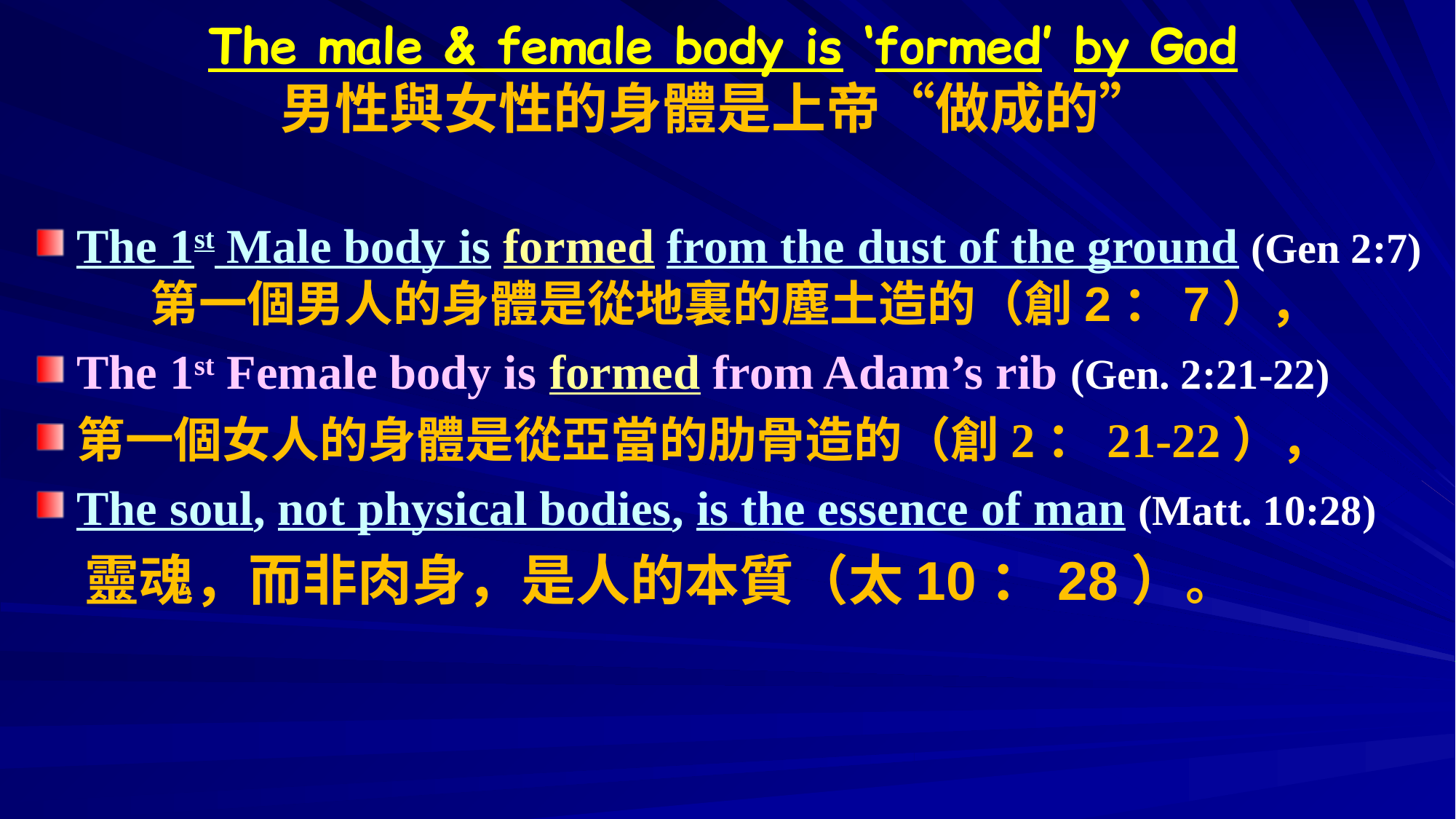

# The male & female body is ‘formed’ by God 男性與女性的身體是上帝“做成的”
The 1st Male body is formed from the dust of the ground (Gen 2:7)        第一個男人的身體是從地裏的塵土造的（創2：7），
The 1st Female body is formed from Adam’s rib (Gen. 2:21-22)
第一個女人的身體是從亞當的肋骨造的（創2：21-22），
The soul, not physical bodies, is the essence of man (Matt. 10:28)
    靈魂，而非肉身，是人的本質（太10：28）。